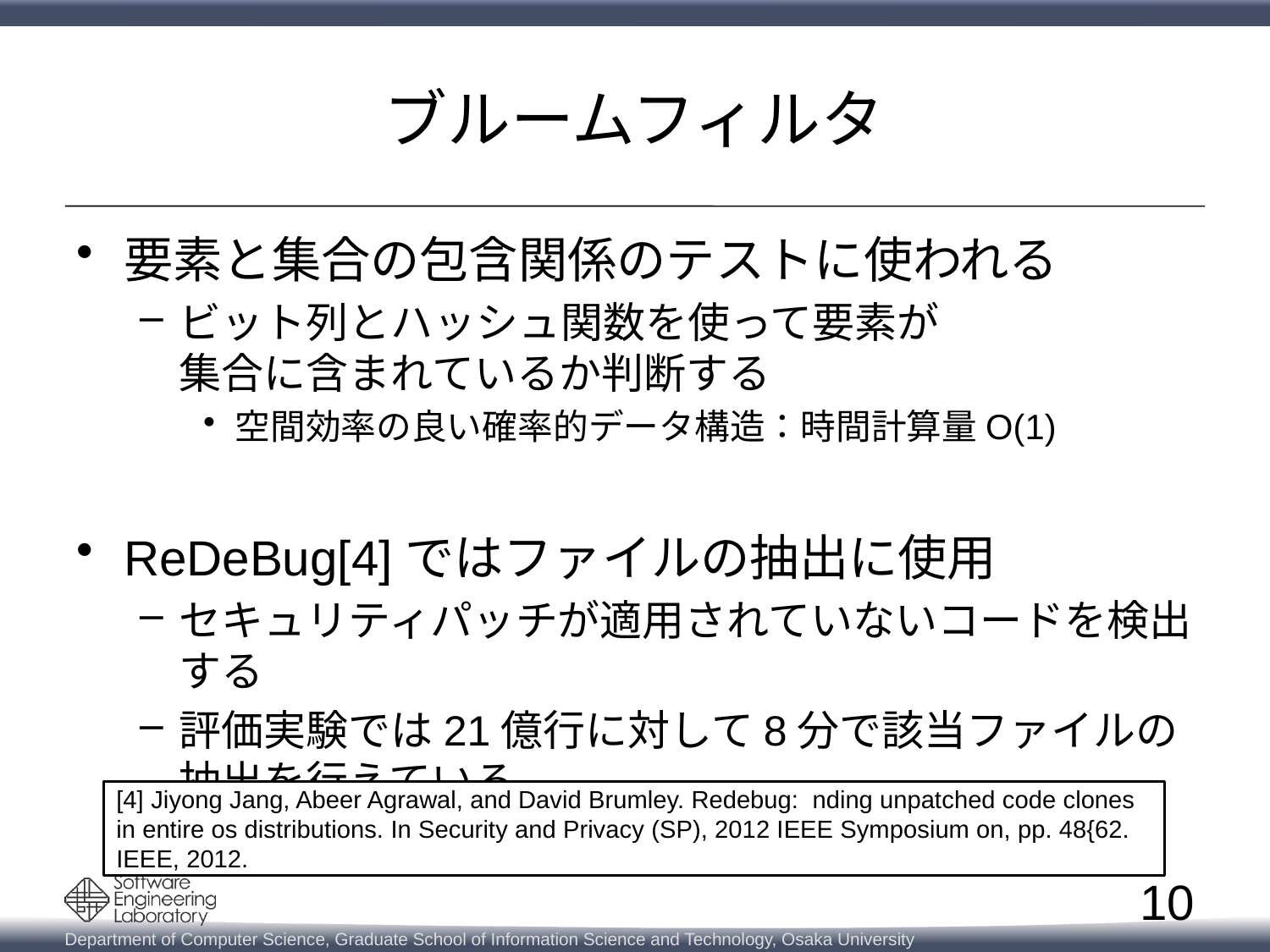

# ブルームフィルタ
要素と集合の包含関係のテストに使われる
ビット列とハッシュ関数を使って要素が                          集合に含まれているか判断する
空間効率の良い確率的データ構造：時間計算量O(1)

ReDeBug[4]ではファイルの抽出に使用
セキュリティパッチが適用されていないコードを検出する
評価実験では21億行に対して8分で該当ファイルの抽出を行えている

[4] Jiyong Jang, Abeer Agrawal, and David Brumley. Redebug:  nding unpatched code clones in entire os distributions. In Security and Privacy (SP), 2012 IEEE Symposium on, pp. 48{62. IEEE, 2012.
10